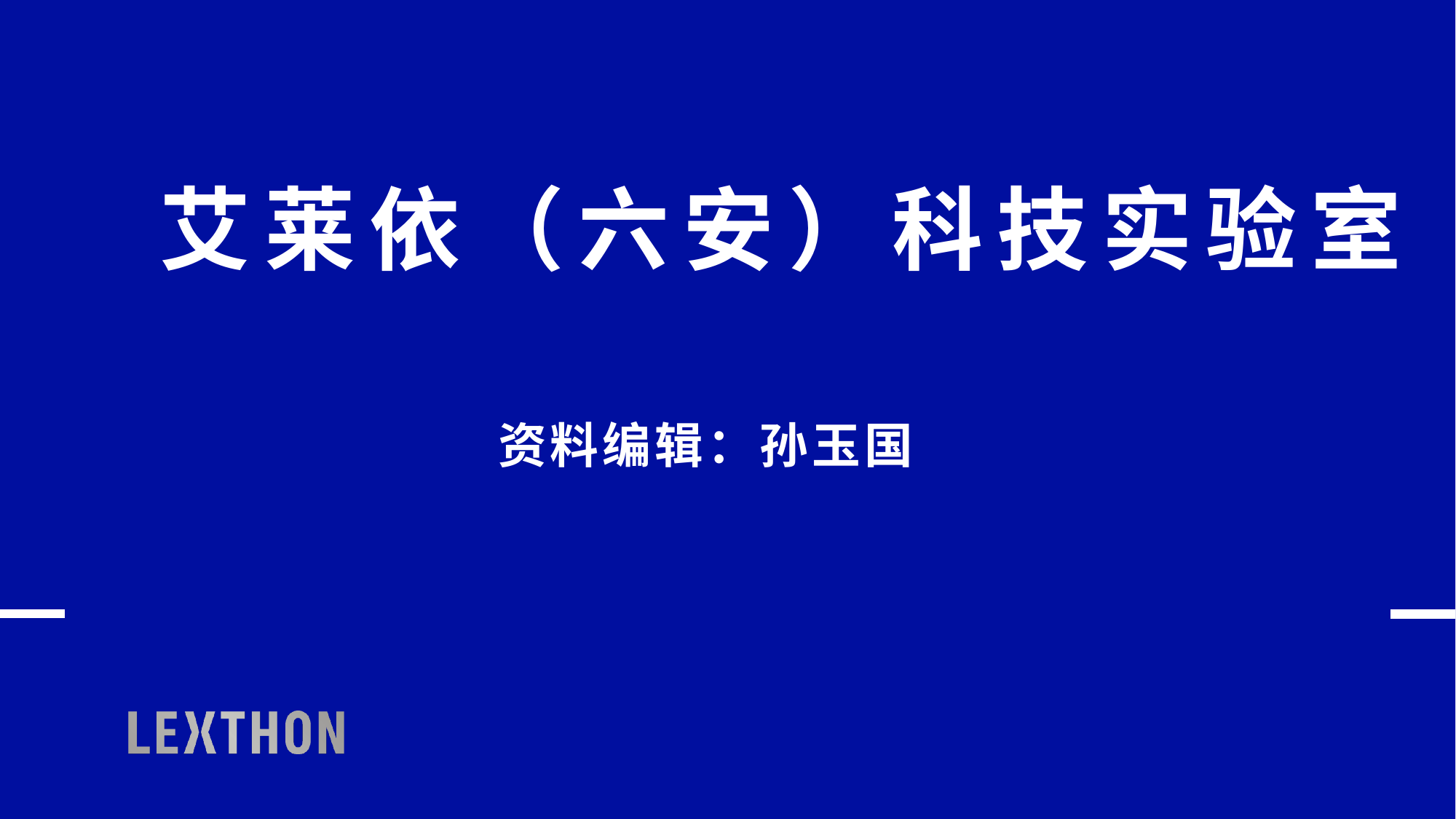

# 艾莱依（六安）科技实验室
资料编辑：孙玉国
演讲主题  |  DD.MM.YYYY  |
第1第